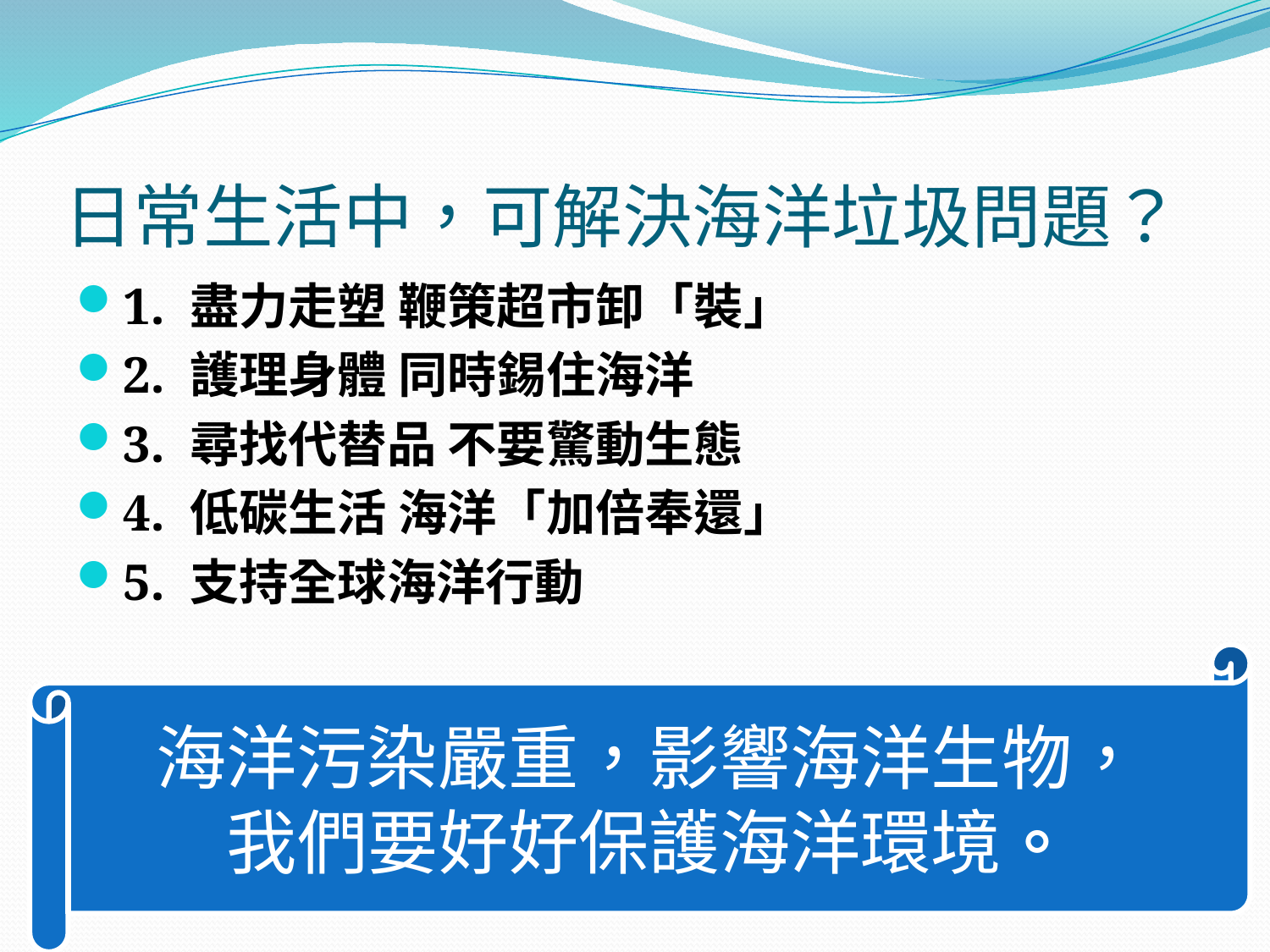

# 日常生活中，可解決海洋垃圾問題？
1. 盡力走塑 鞭策超市卸「裝」
2. 護理身體 同時錫住海洋
3. 尋找代替品 不要驚動生態
4. 低碳生活 海洋「加倍奉還」
5. 支持全球海洋行動

海洋污染嚴重，影響海洋生物，
我們要好好保護海洋環境。